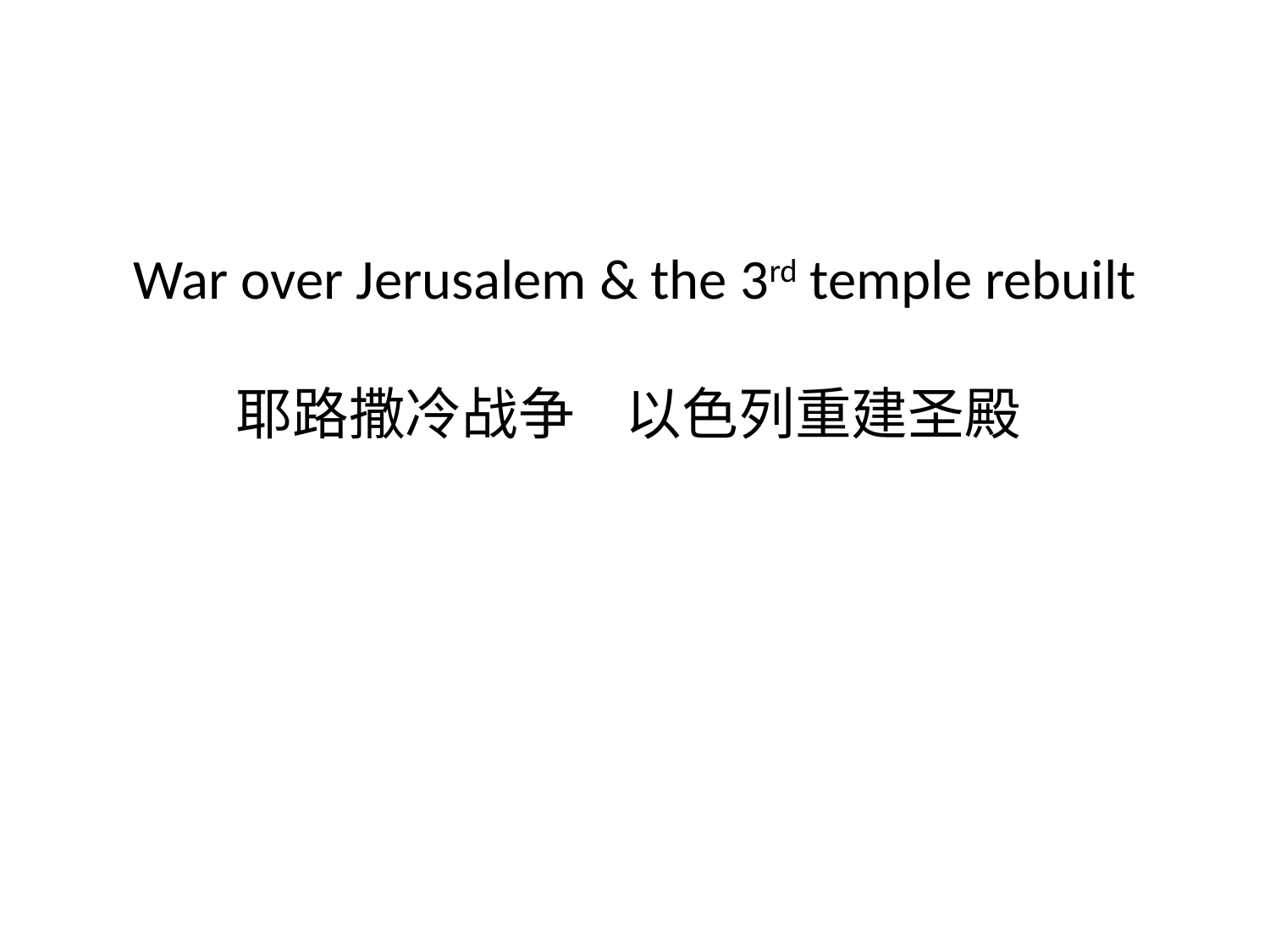

# War over Jerusalem & the 3rd temple rebuilt 耶路撒冷战争    以色列重建圣殿